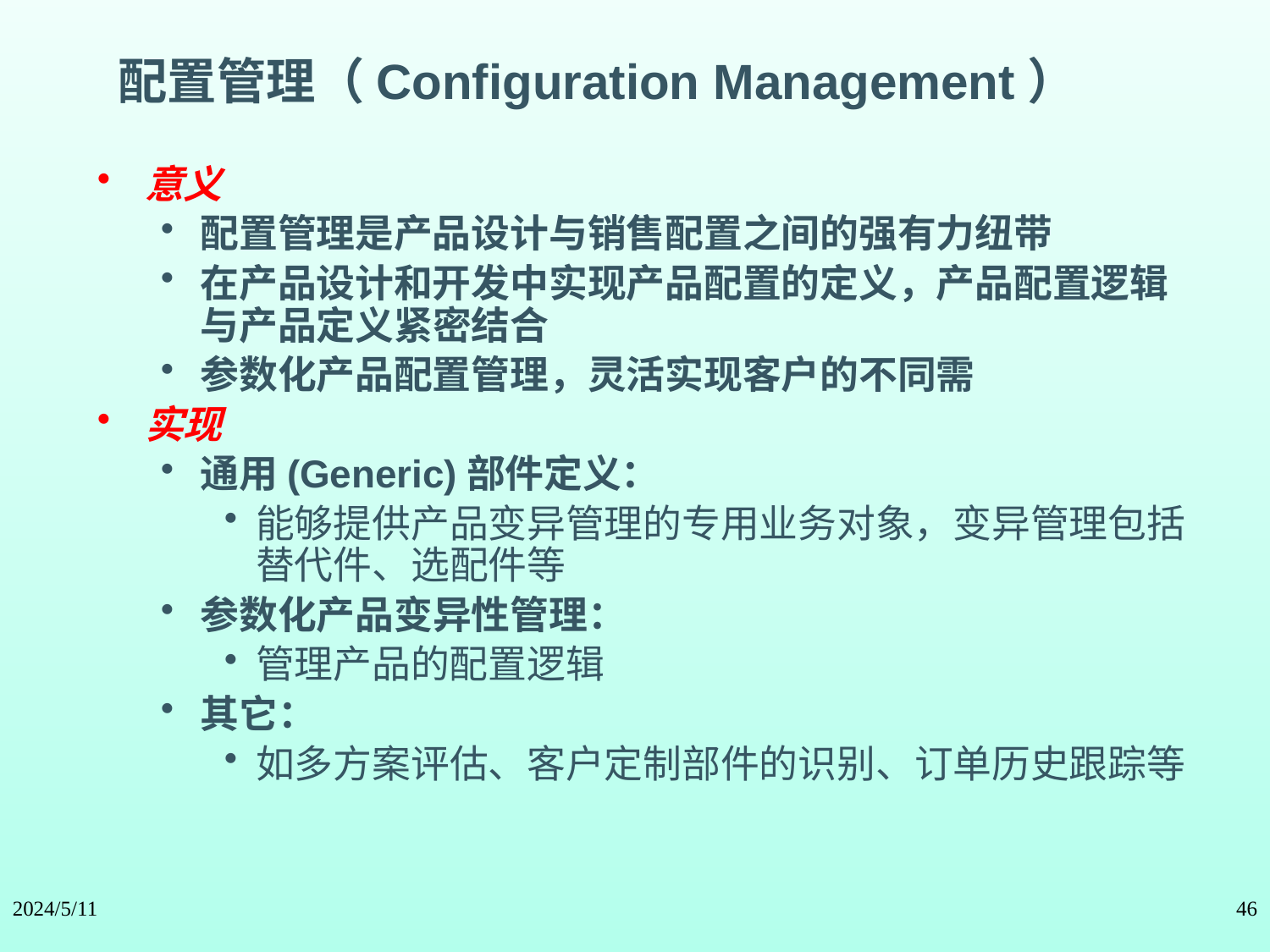

配置管理（Configuration Management）
意义
配置管理是产品设计与销售配置之间的强有力纽带
在产品设计和开发中实现产品配置的定义，产品配置逻辑与产品定义紧密结合
参数化产品配置管理，灵活实现客户的不同需
实现
通用(Generic)部件定义：
能够提供产品变异管理的专用业务对象，变异管理包括替代件、选配件等
参数化产品变异性管理：
管理产品的配置逻辑
其它：
如多方案评估、客户定制部件的识别、订单历史跟踪等
2024/5/11
46